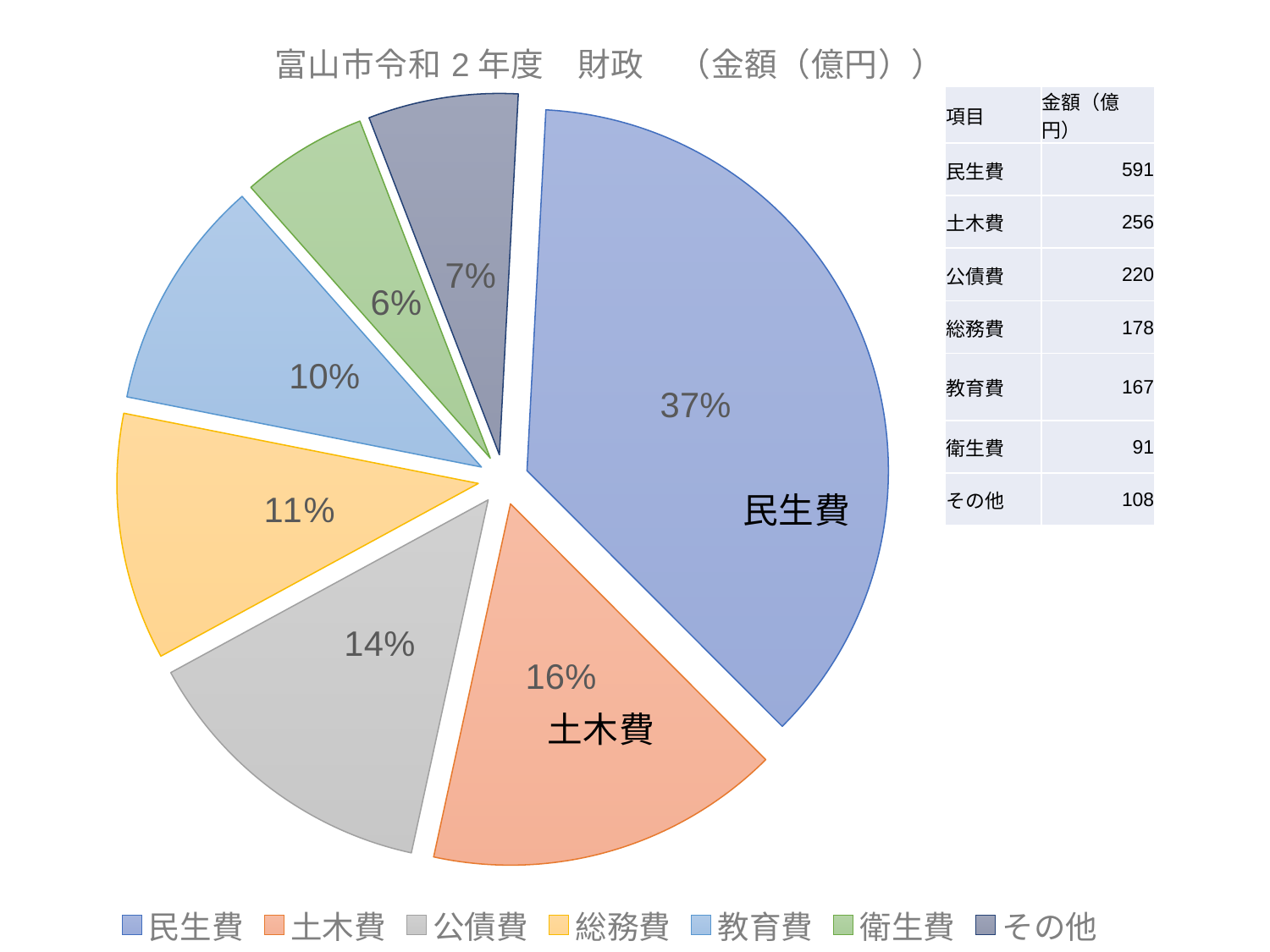

### Chart: 富山市令和2年度　財政　（金額（億円））

| Category | 金額（億円） |
|---|---|
| 民生費 | 591.0 |
| 土木費 | 256.0 |
| 公債費 | 220.0 |
| 総務費 | 178.0 |
| 教育費 | 167.0 |
| 衛生費 | 91.0 |
| その他 | 108.0 |
| 項目 | 金額（億円） |
| --- | --- |
| 民生費 | 591 |
| 土木費 | 256 |
| 公債費 | 220 |
| 総務費 | 178 |
| 教育費 | 167 |
| 衛生費 | 91 |
| その他 | 108 |